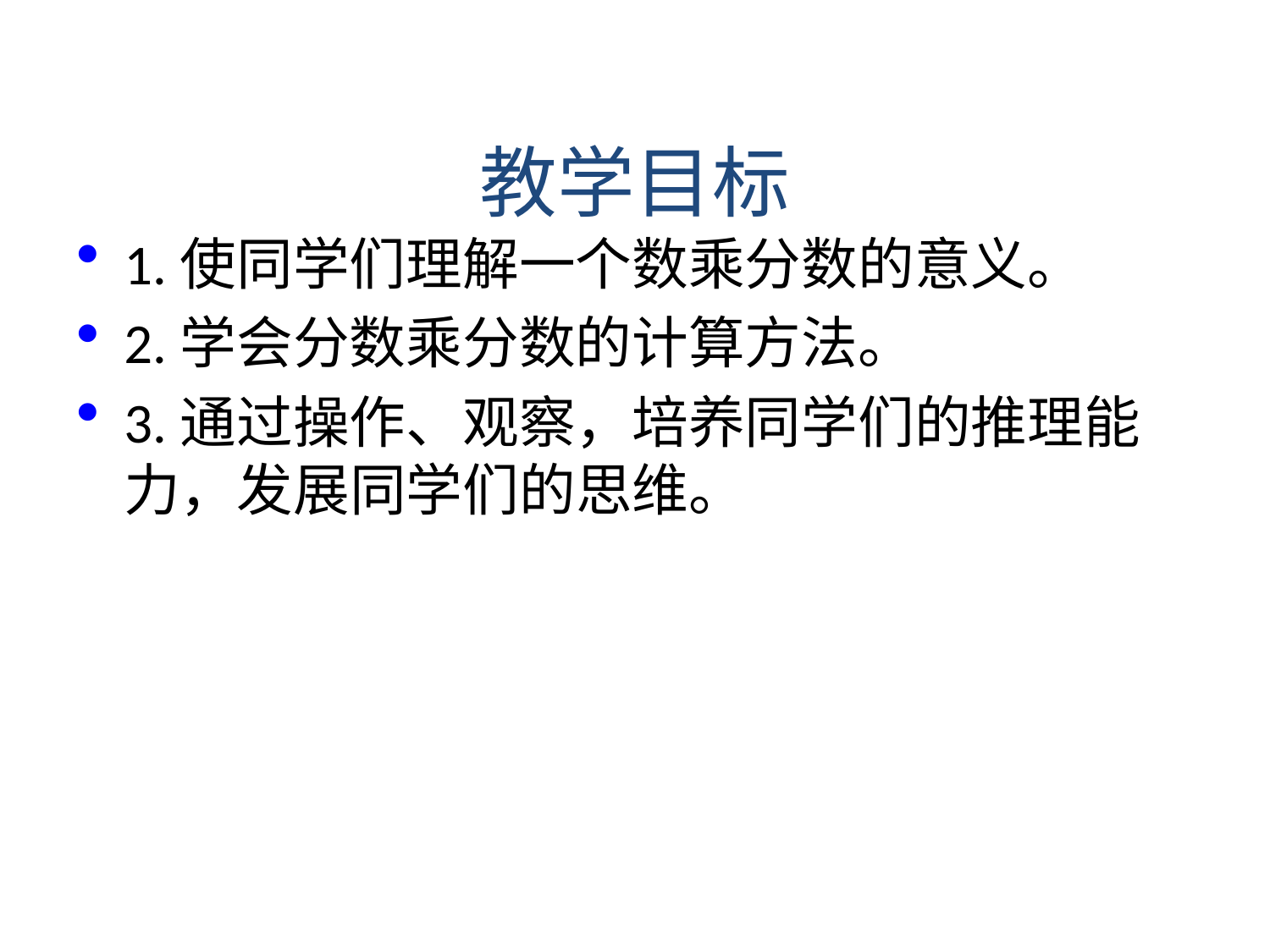

# 教学目标
1.使同学们理解一个数乘分数的意义。
2.学会分数乘分数的计算方法。
3.通过操作、观察，培养同学们的推理能力，发展同学们的思维。